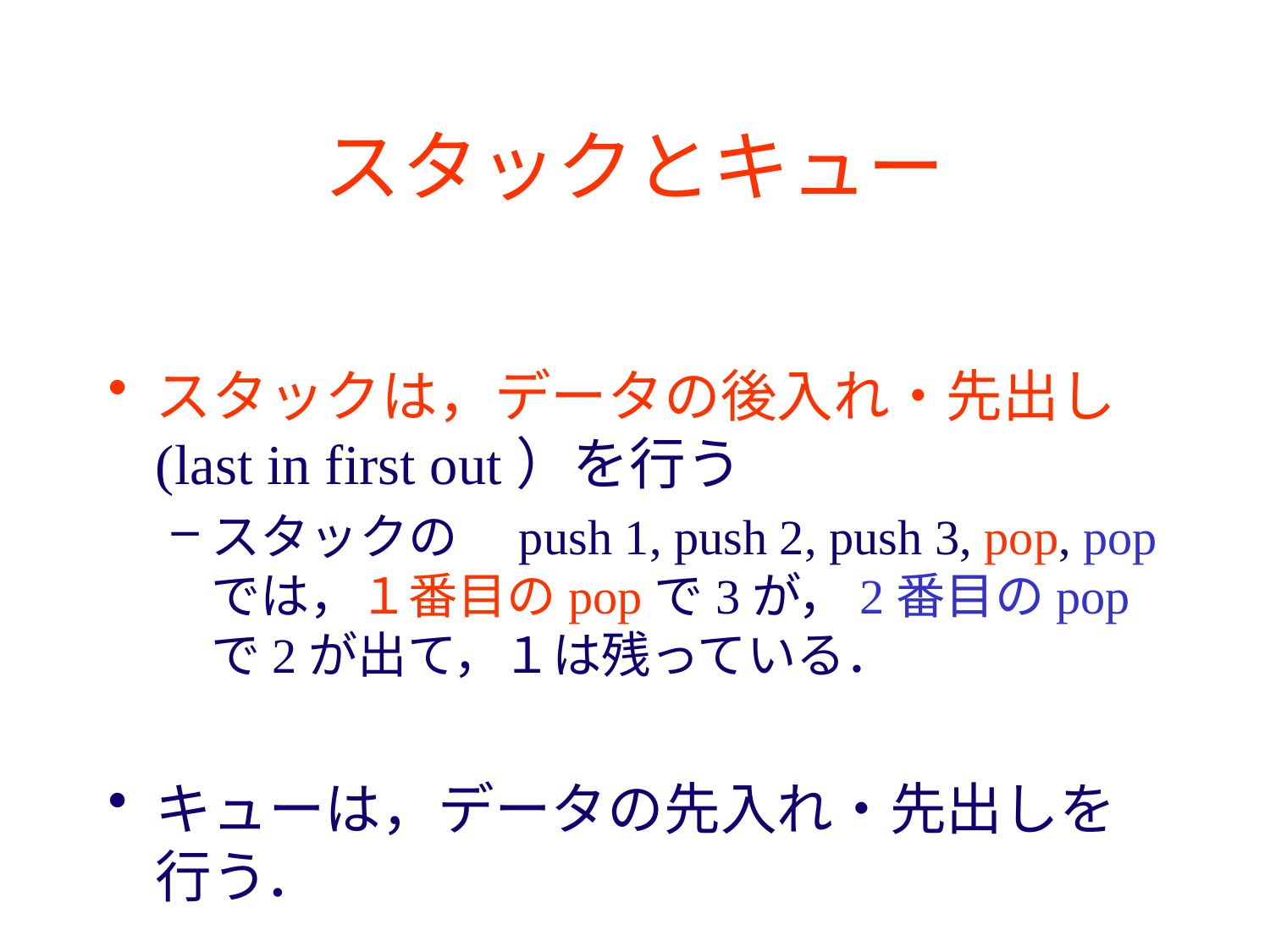

# スタックとキュー

スタックは，データの後入れ・先出し(last in first out）を行う
スタックの　push 1, push 2, push 3, pop, pop では，１番目のpopで3が，2番目のpopで2が出て，１は残っている．

キューは，データの先入れ・先出しを行う．